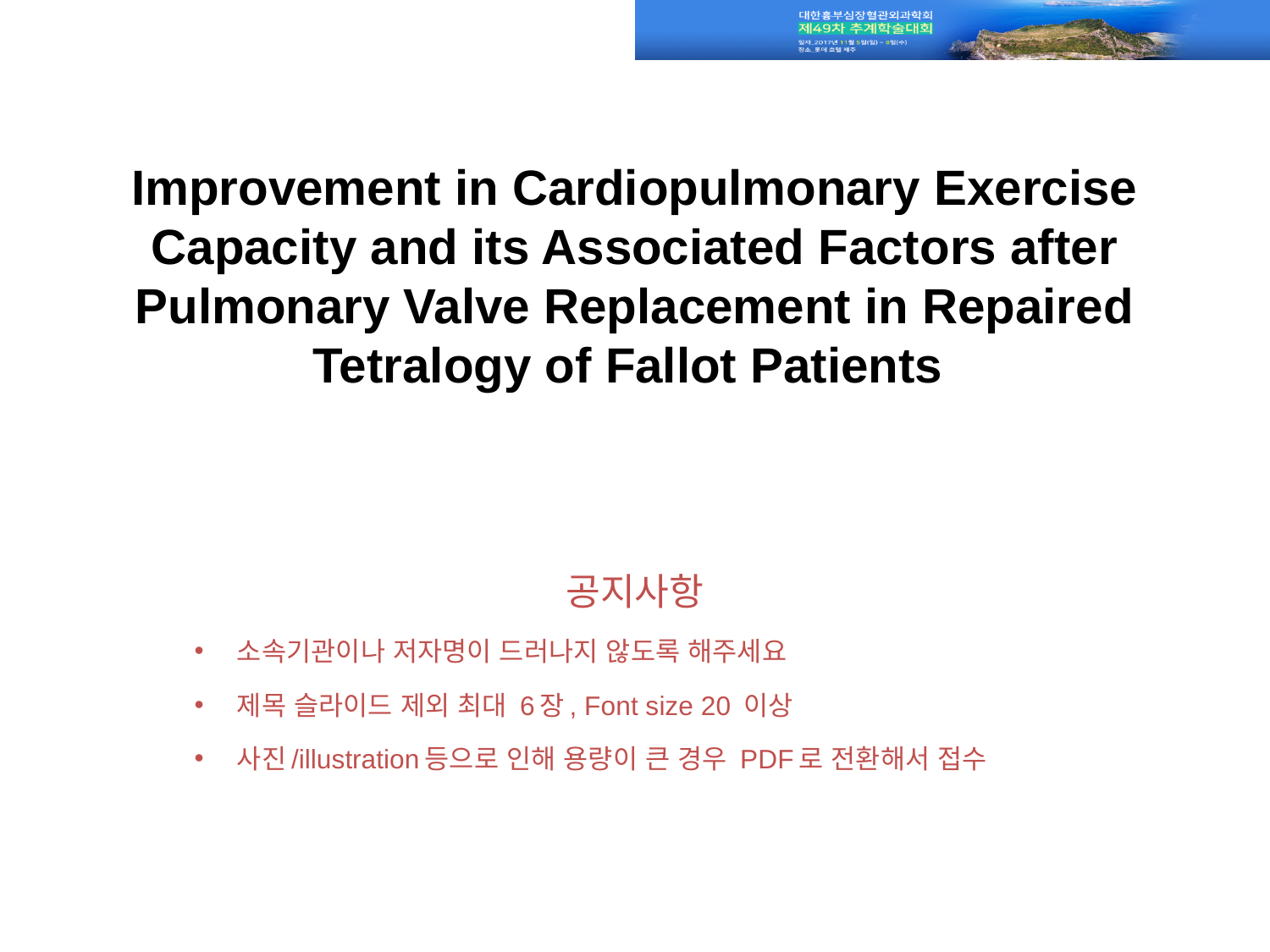

# Improvement in Cardiopulmonary Exercise Capacity and its Associated Factors after Pulmonary Valve Replacement in Repaired Tetralogy of Fallot Patients
공지사항
소속기관이나 저자명이 드러나지 않도록 해주세요
제목 슬라이드 제외 최대 6장, Font size 20 이상
사진/illustration등으로 인해 용량이 큰 경우 PDF로 전환해서 접수